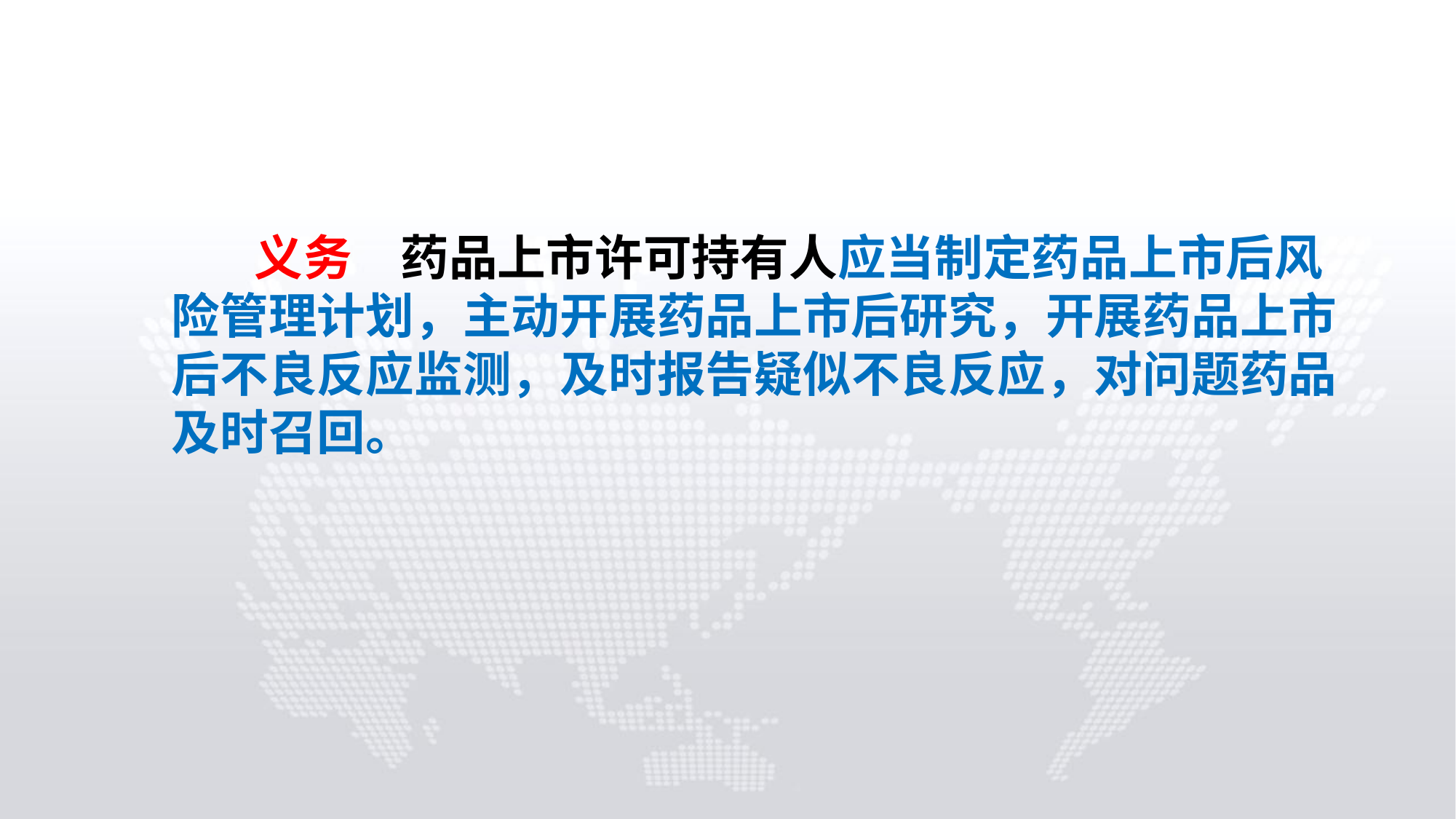

义务    药品上市许可持有人应当制定药品上市后风险管理计划，主动开展药品上市后研究，开展药品上市后不良反应监测，及时报告疑似不良反应，对问题药品及时召回。